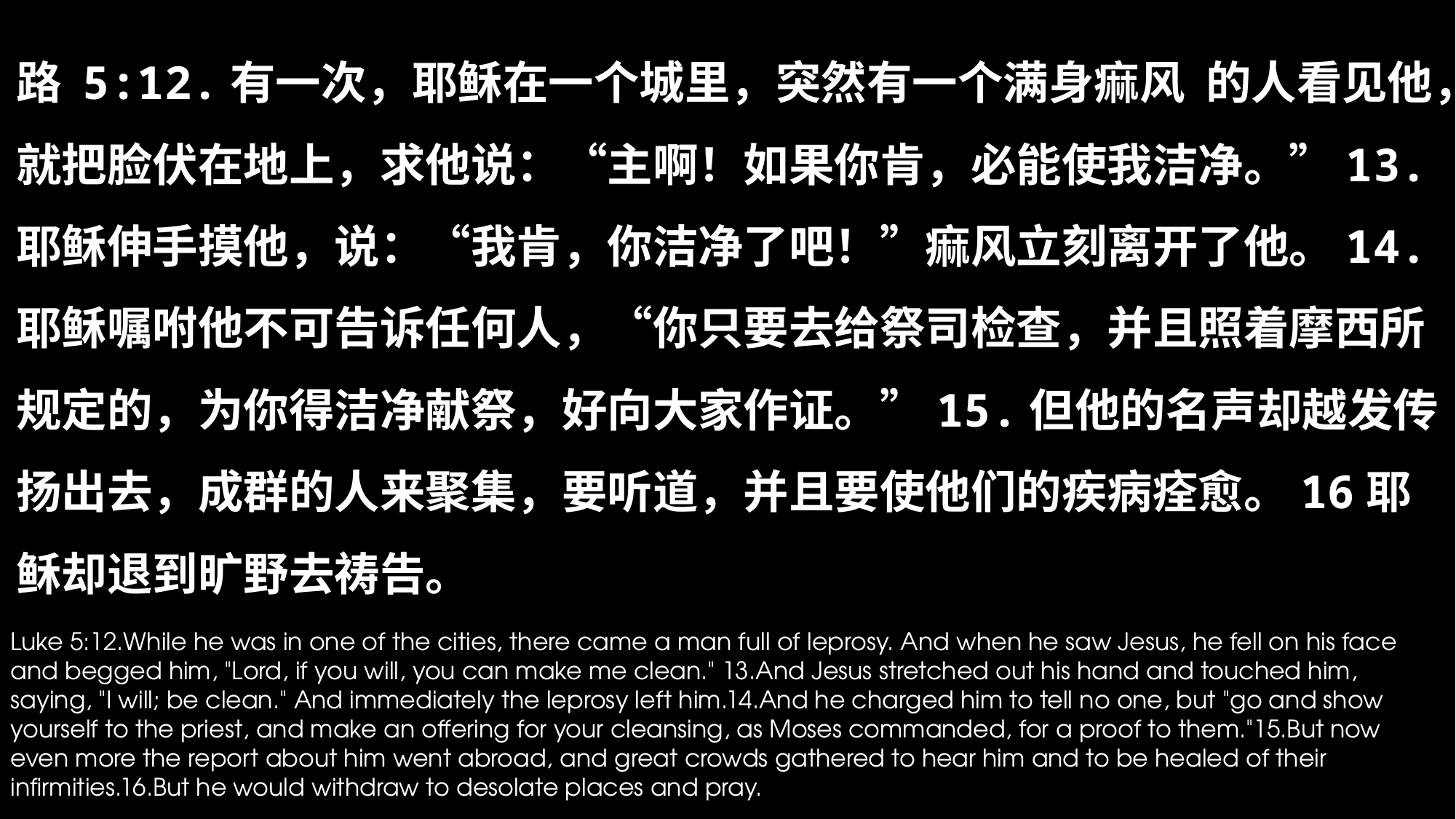

路 5:12.有一次，耶稣在一个城里，突然有一个满身痲风  的人看见他，就把脸伏在地上，求他说：“主啊！如果你肯，必能使我洁净。”13.耶稣伸手摸他，说：“我肯，你洁净了吧！”痲风立刻离开了他。14.耶稣嘱咐他不可告诉任何人，“你只要去给祭司检查，并且照着摩西所规定的，为你得洁净献祭，好向大家作证。”15.但他的名声却越发传扬出去，成群的人来聚集，要听道，并且要使他们的疾病痊愈。16耶稣却退到旷野去祷告。

Luke 5:12.While he was in one of the cities, there came a man full of leprosy. And when he saw Jesus, he fell on his face and begged him, "Lord, if you will, you can make me clean." 13.And Jesus stretched out his hand and touched him, saying, "I will; be clean." And immediately the leprosy left him.14.And he charged him to tell no one, but "go and show yourself to the priest, and make an offering for your cleansing, as Moses commanded, for a proof to them."15.But now even more the report about him went abroad, and great crowds gathered to hear him and to be healed of their infirmities.16.But he would withdraw to desolate places and pray.